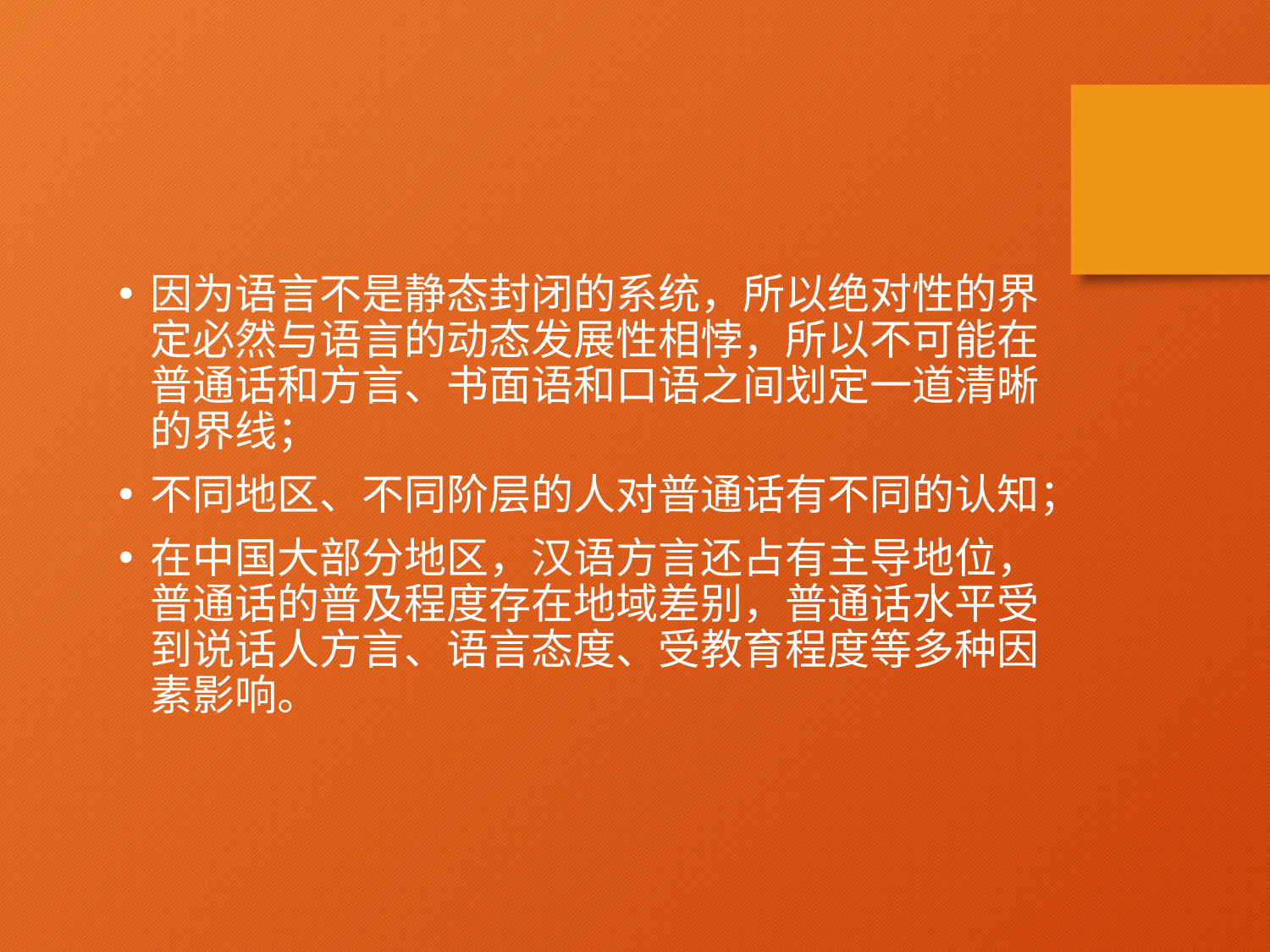

因为语言不是静态封闭的系统，所以绝对性的界定必然与语言的动态发展性相悖，所以不可能在普通话和方言、书面语和口语之间划定一道清晰的界线；
不同地区、不同阶层的人对普通话有不同的认知；
在中国大部分地区，汉语方言还占有主导地位，普通话的普及程度存在地域差别，普通话水平受到说话人方言、语言态度、受教育程度等多种因素影响。